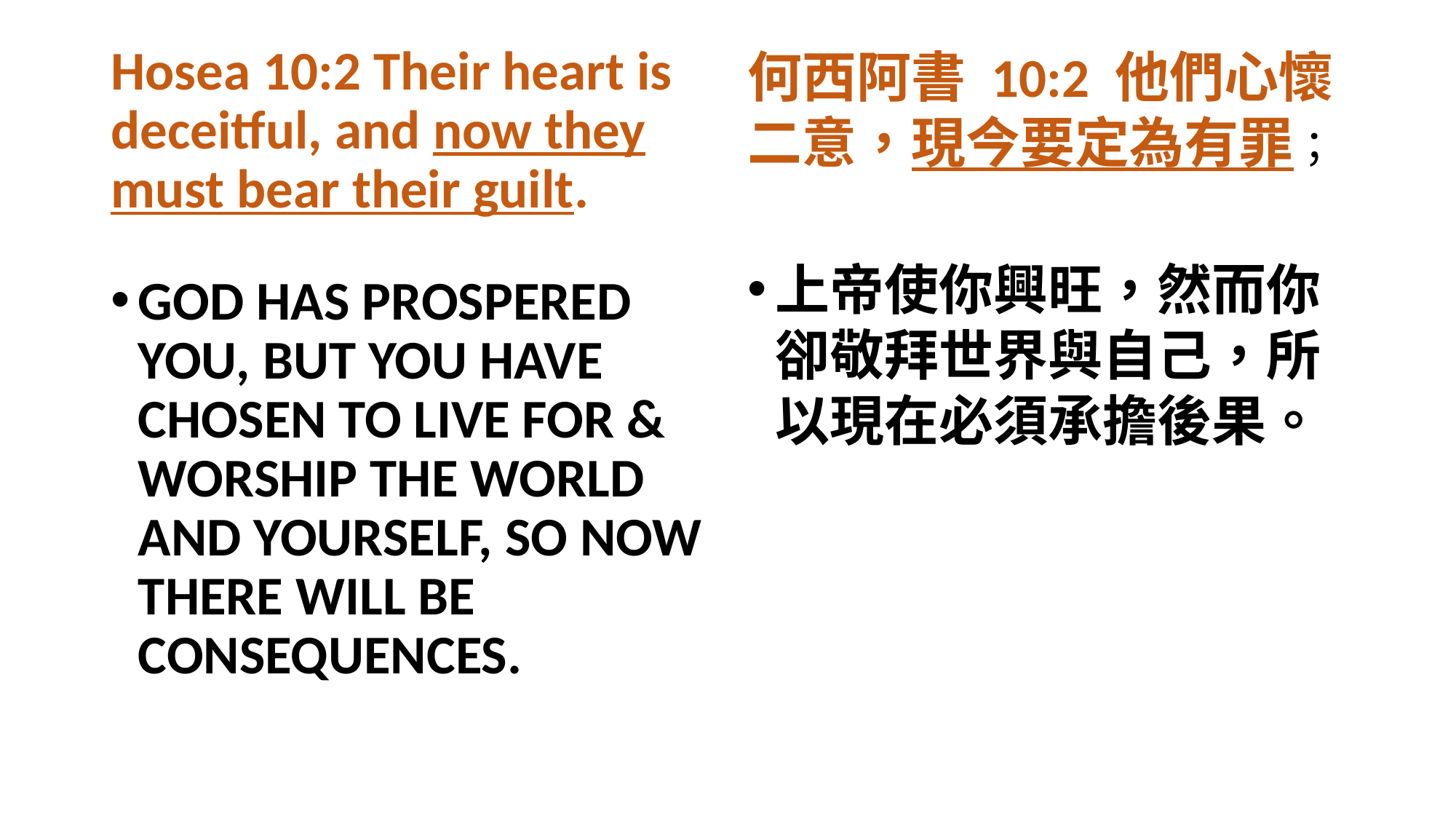

Hosea 10:2 Their heart is deceitful, and now they must bear their guilt.

GOD HAS PROSPERED YOU, BUT YOU HAVE CHOSEN TO LIVE FOR & WORSHIP THE WORLD AND YOURSELF, SO NOW THERE WILL BE CONSEQUENCES.

何西阿書 10:2 他們心懷二意，現今要定為有罪；

上帝使你興旺，然而你卻敬拜世界與自己，所以現在必須承擔後果。